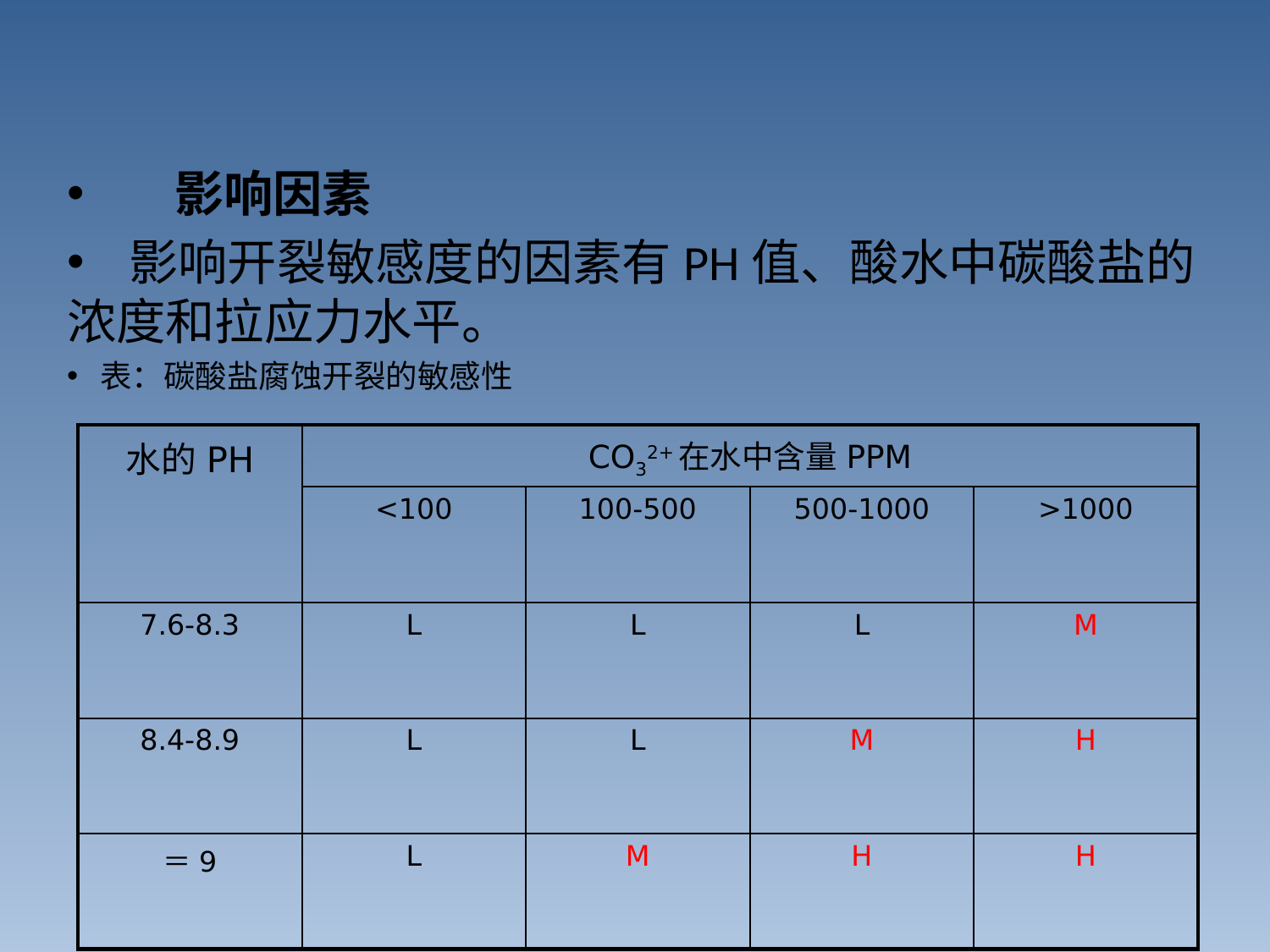

影响因素
   影响开裂敏感度的因素有PH值、酸水中碳酸盐的浓度和拉应力水平。
  表：碳酸盐腐蚀开裂的敏感性
| 水的PH | CO32+在水中含量PPM |  |  |  |
| --- | --- | --- | --- | --- |
|  | <100 | 100-500 | 500-1000 | >1000 |
| 7.6-8.3 | L | L | L | M |
| 8.4-8.9 | L | L | M | H |
| ＝9 | L | M | H | H |